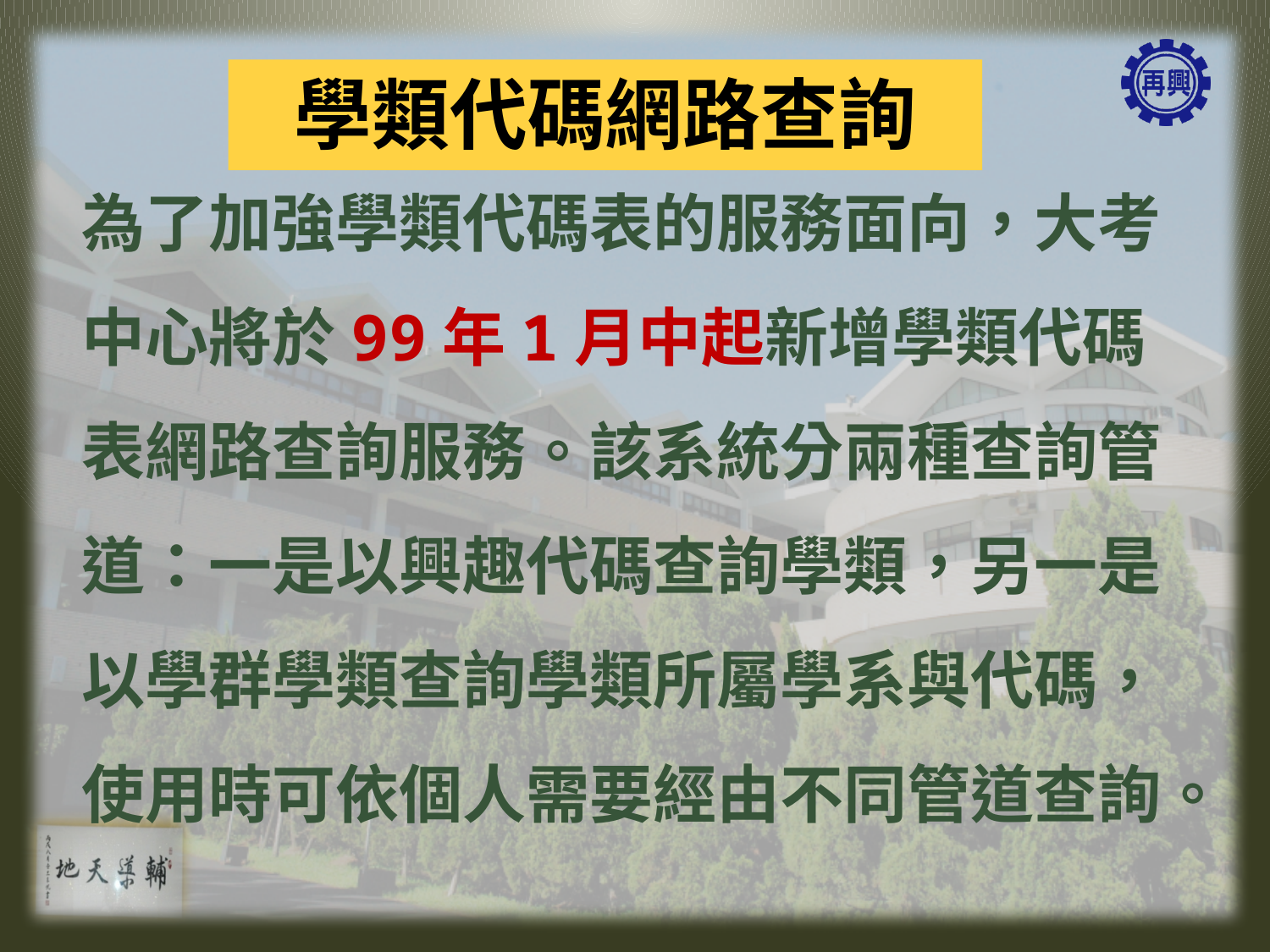

# 學類代碼網路查詢
為了加強學類代碼表的服務面向，大考中心將於99年1月中起新增學類代碼表網路查詢服務。該系統分兩種查詢管道：一是以興趣代碼查詢學類，另一是以學群學類查詢學類所屬學系與代碼，使用時可依個人需要經由不同管道查詢。